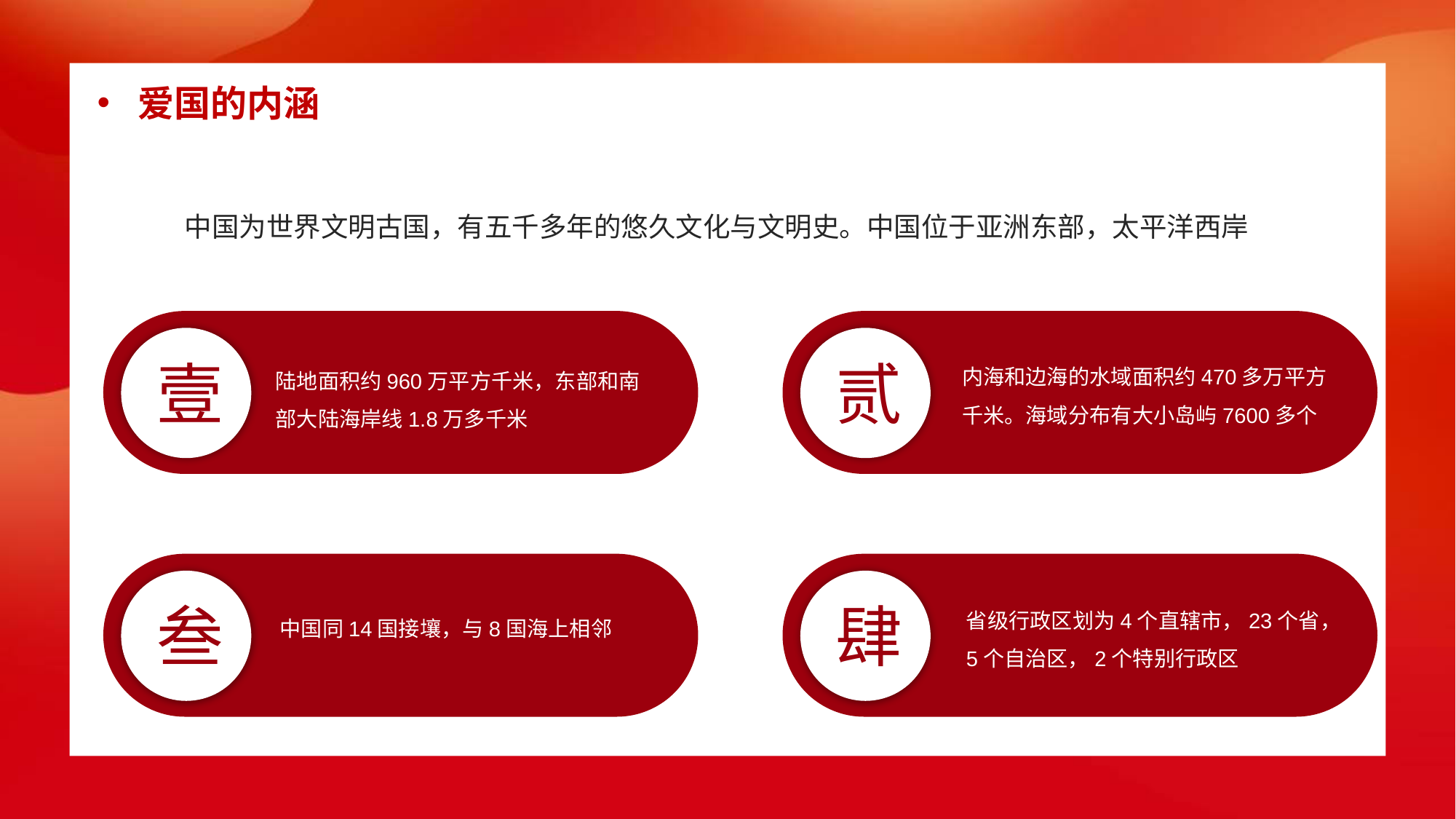

爱国的内涵
中国为世界文明古国，有五千多年的悠久文化与文明史。中国位于亚洲东部，太平洋西岸

壹
陆地面积约960万平方千米，东部和南部大陆海岸线1.8万多千米

贰
内海和边海的水域面积约470多万平方千米。海域分布有大小岛屿7600多个

叁
中国同14国接壤，与8国海上相邻

肆
省级行政区划为4个直辖市，23个省，5个自治区，2个特别行政区